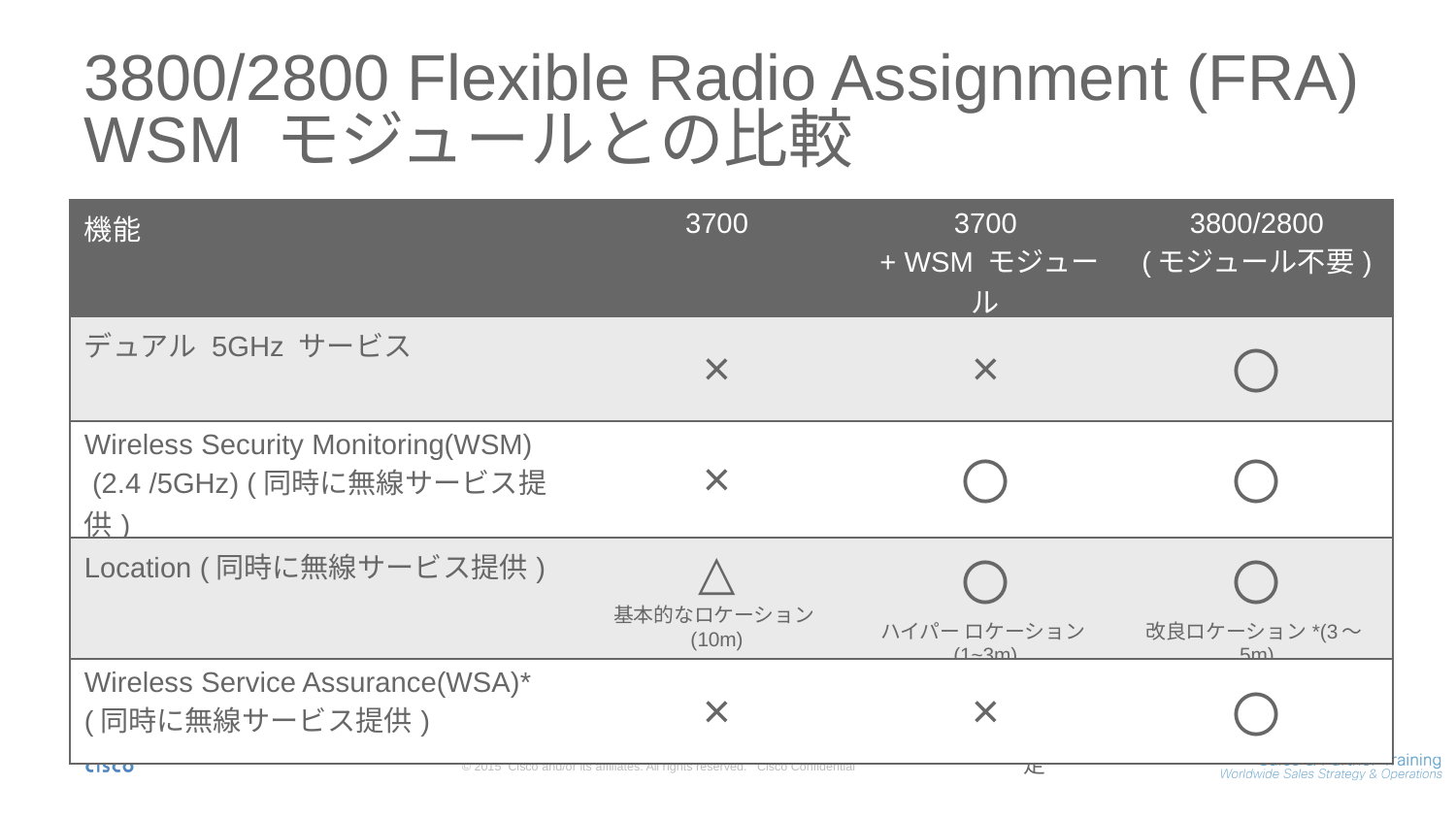

# 3800/2800 Flexible Radio Assignment (FRA) WSM モジュールとの比較
| 機能 | 3700 | 3700 + WSM モジュール | 3800/2800 (モジュール不要) |
| --- | --- | --- | --- |
| デュアル 5GHz サービス | × | × | 〇 |
| Wireless Security Monitoring(WSM) (2.4 /5GHz) (同時に無線サービス提供) | × | 〇 | 〇 |
| Location (同時に無線サービス提供) | △ 基本的なロケーション(10m) | 〇 ハイパー ロケーション(1~3m) | 〇 改良ロケーション\*(3～5m) |
| Wireless Service Assurance(WSA)\* (同時に無線サービス提供) | × | × | 〇 |
*将来的にサポート予定